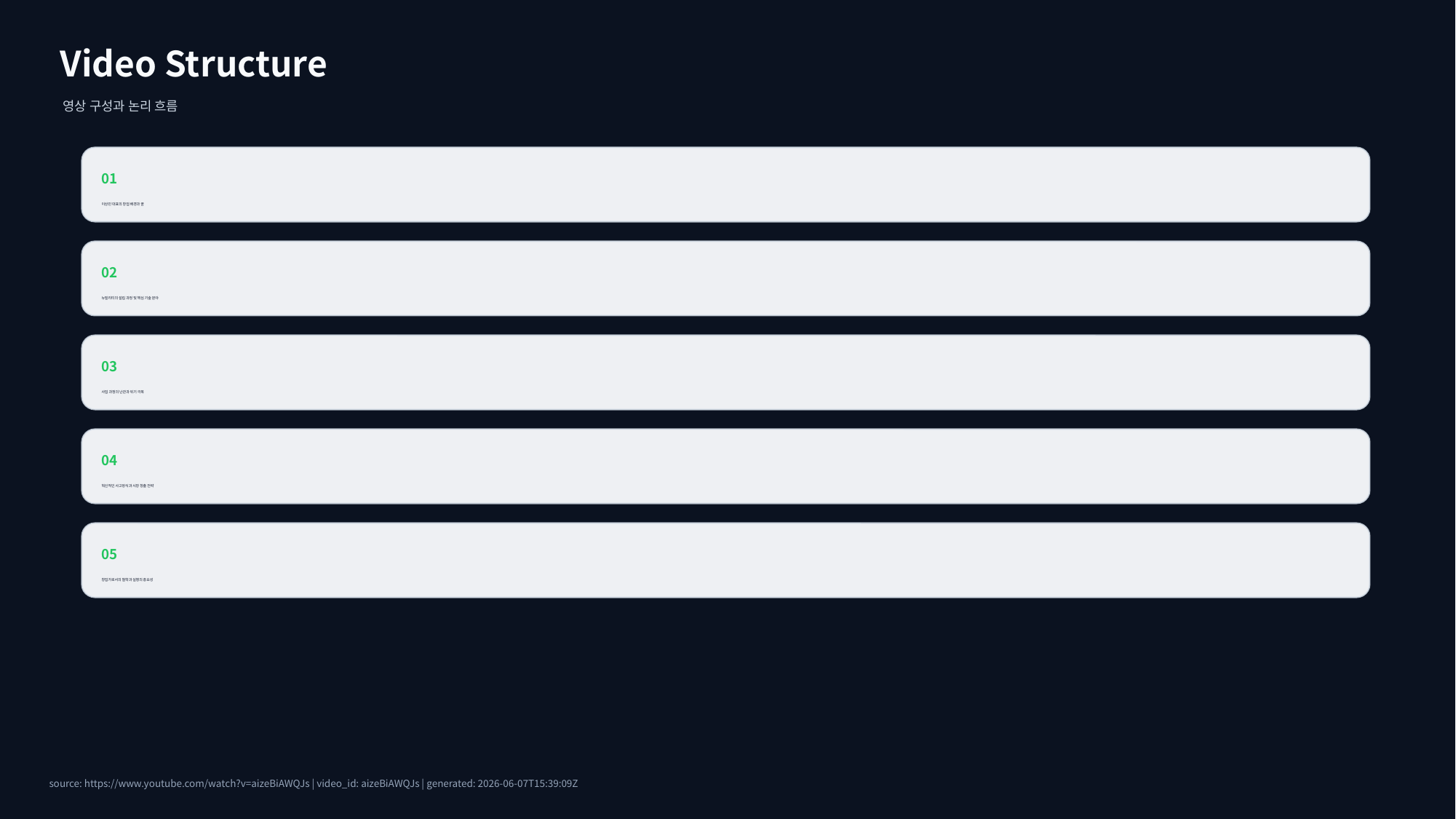

Video Structure
영상 구성과 논리 흐름

01
이상민 대표의 창업 배경과 꿈

02
뉴빌리티의 설립 과정 및 핵심 기술 분야

03
사업 과정의 난관과 위기 극복

04
혁신적인 사고방식과 시장 창출 전략

05
창업가로서의 철학과 실행의 중요성
source: https://www.youtube.com/watch?v=aizeBiAWQJs | video_id: aizeBiAWQJs | generated: 2026-06-07T15:39:09Z